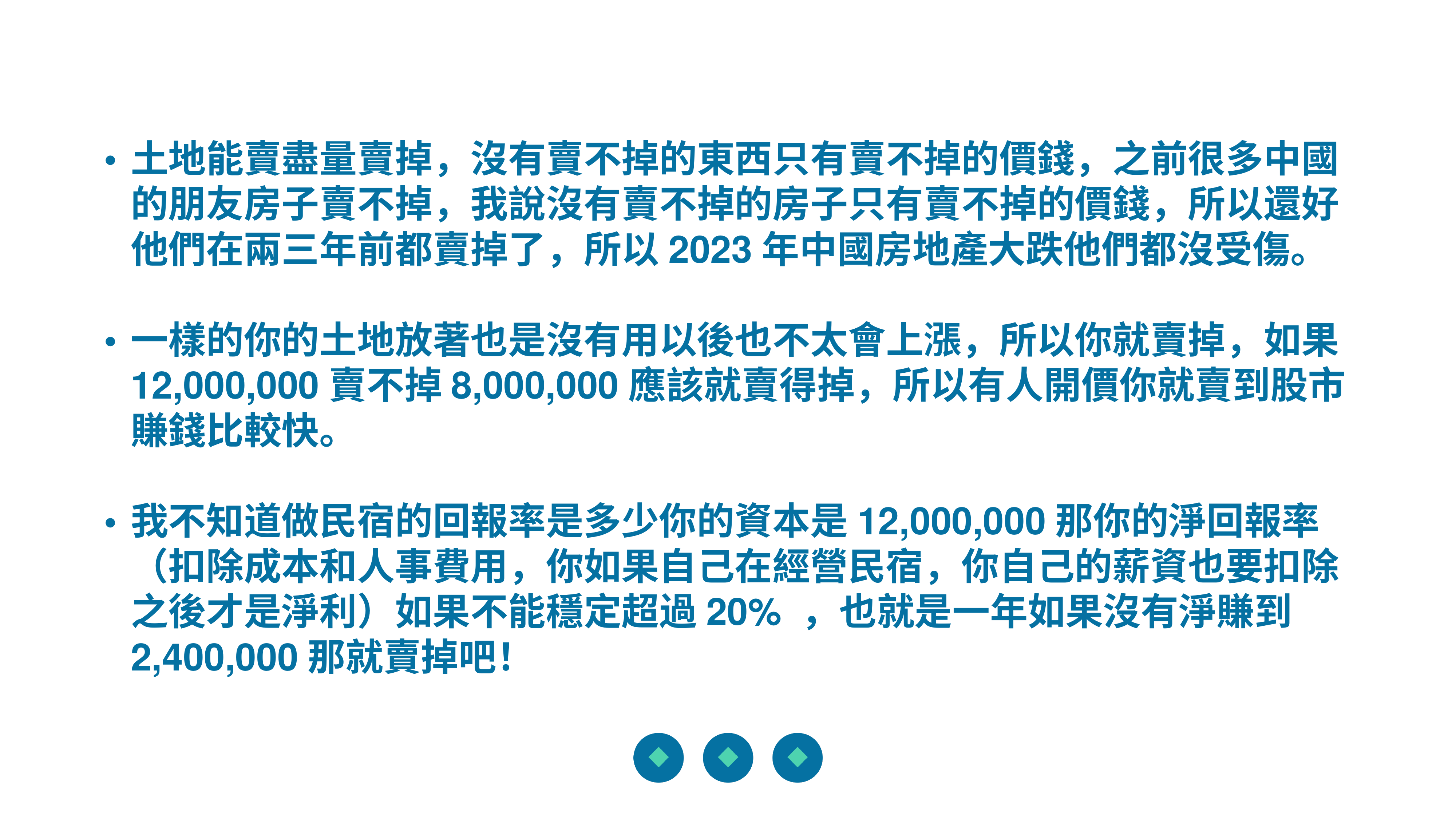

土地能賣盡量賣掉，沒有賣不掉的東西只有賣不掉的價錢，之前很多中國的朋友房子賣不掉，我說沒有賣不掉的房子只有賣不掉的價錢，所以還好他們在兩三年前都賣掉了，所以2023年中國房地產大跌他們都沒受傷。

一樣的你的土地放著也是沒有用以後也不太會上漲，所以你就賣掉，如果12,000,000賣不掉8,000,000應該就賣得掉，所以有人開價你就賣到股市賺錢比較快。

我不知道做民宿的回報率是多少你的資本是12,000,000那你的淨回報率（扣除成本和人事費用，你如果自己在經營民宿，你自己的薪資也要扣除之後才是淨利）如果不能穩定超過20% ，也就是一年如果沒有淨賺到2,400,000那就賣掉吧！